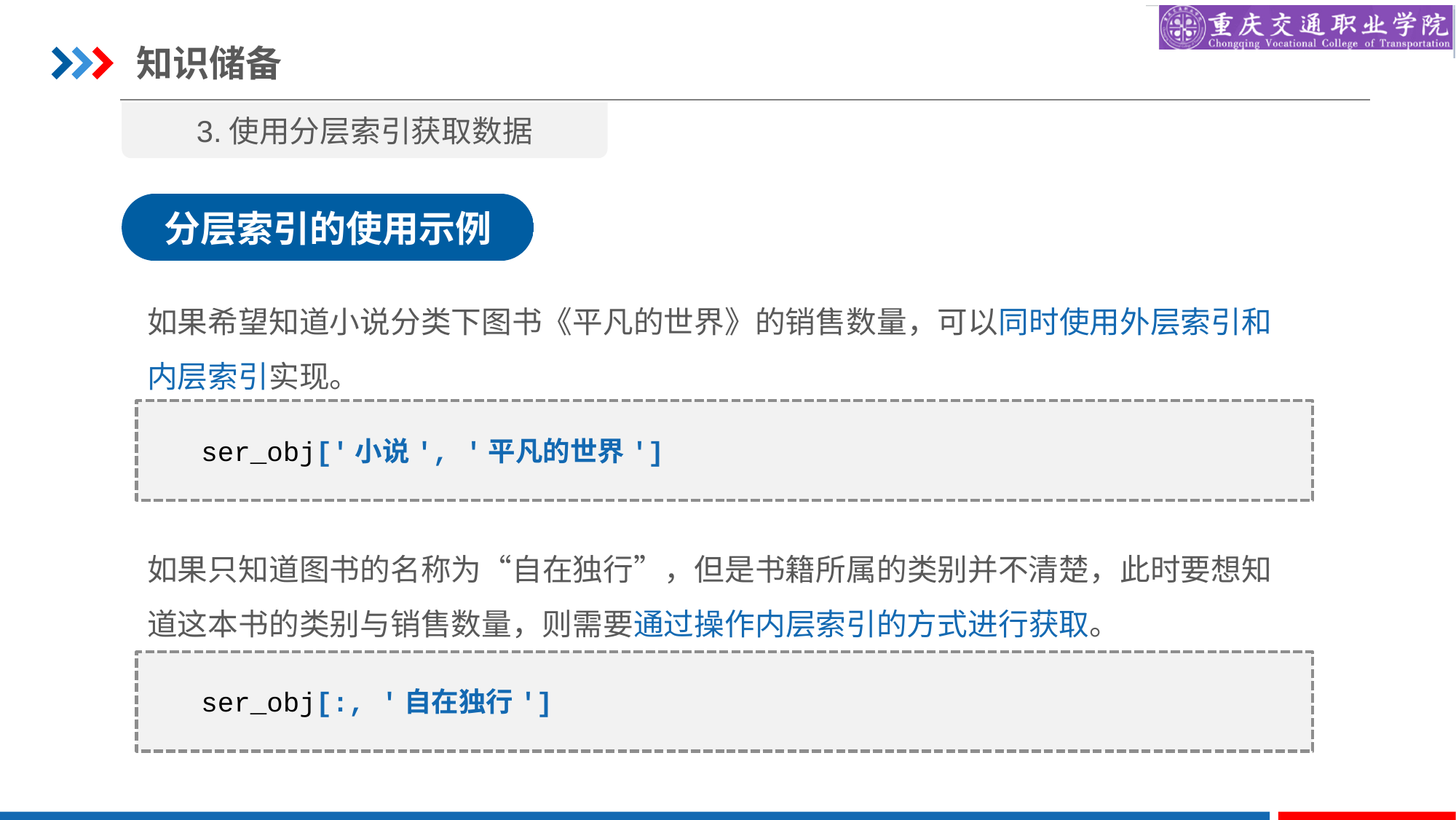

知识储备

3.使用分层索引获取数据
分层索引的使用示例
如果希望知道小说分类下图书《平凡的世界》的销售数量，可以同时使用外层索引和内层索引实现。

ser_obj['小说', '平凡的世界']
如果只知道图书的名称为“自在独行”，但是书籍所属的类别并不清楚，此时要想知道这本书的类别与销售数量，则需要通过操作内层索引的方式进行获取。

ser_obj[:, '自在独行']